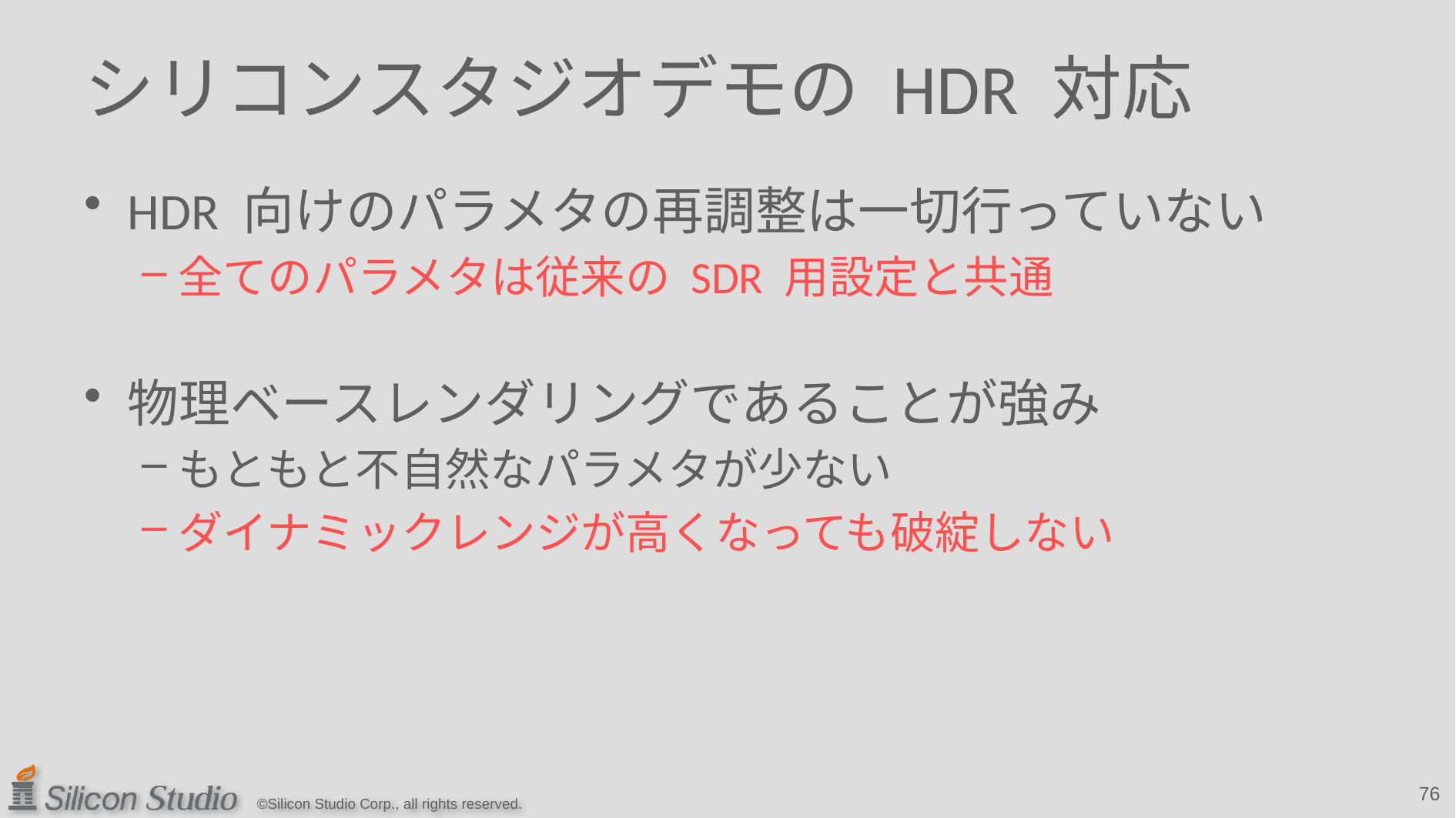

# シリコンスタジオデモの HDR 対応
HDR 向けのパラメタの再調整は一切行っていない
全てのパラメタは従来の SDR 用設定と共通

物理ベースレンダリングであることが強み
もともと不自然なパラメタが少ない
ダイナミックレンジが高くなっても破綻しない
76